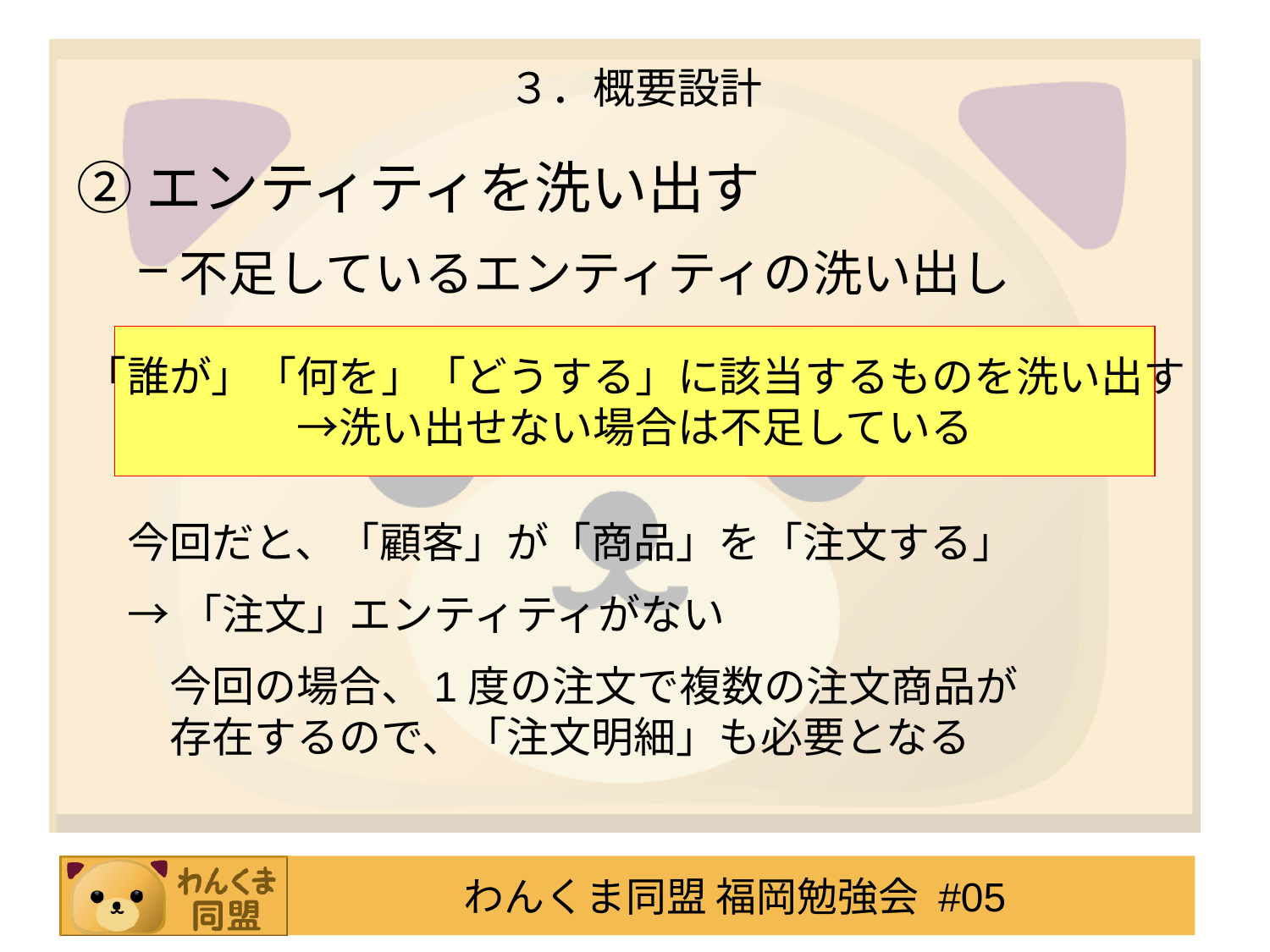

# ３．概要設計
②エンティティを洗い出す
不足しているエンティティの洗い出し
「誰が」「何を」「どうする」に該当するものを洗い出す
→洗い出せない場合は不足している
今回だと、「顧客」が「商品」を「注文する」
→「注文」エンティティがない
　今回の場合、1度の注文で複数の注文商品が
　存在するので、「注文明細」も必要となる